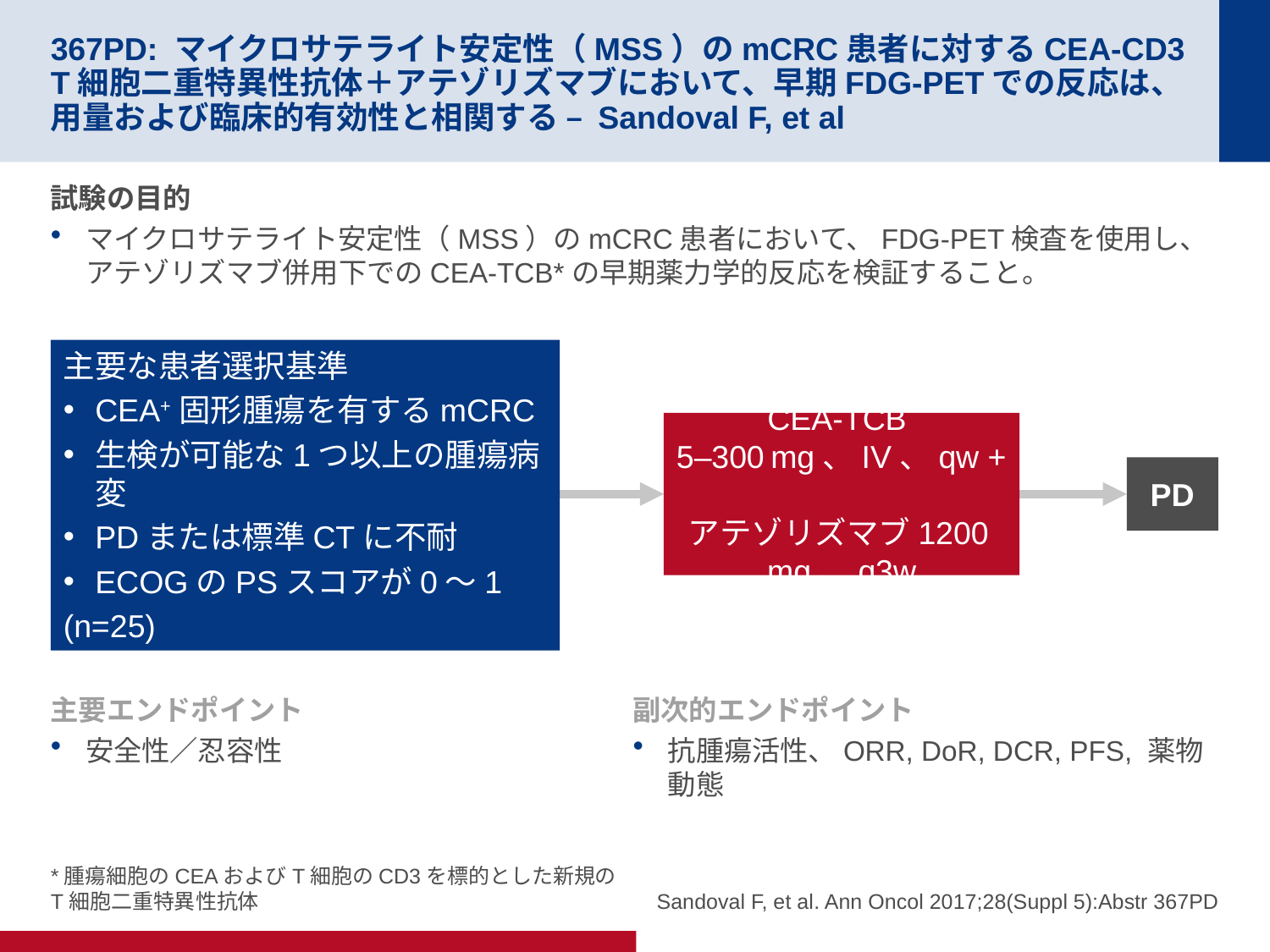

# 367PD: マイクロサテライト安定性（MSS）のmCRC患者に対するCEA-CD3 T細胞二重特異性抗体＋アテゾリズマブにおいて、早期FDG-PETでの反応は、用量および臨床的有効性と相関する – Sandoval F, et al
試験の目的
マイクロサテライト安定性（MSS）のmCRC患者において、FDG-PET検査を使用し、アテゾリズマブ併用下でのCEA-TCB*の早期薬力学的反応を検証すること。

主要な患者選択基準
CEA+固形腫瘍を有するmCRC
生検が可能な1つ以上の腫瘍病変
PDまたは標準CTに不耐
ECOGのPSスコアが0～1
(n=25)
CEA-TCB
5–300 mg、IV、qw +
アテゾリズマブ1200 mg、q3w
PD
主要エンドポイント
安全性／忍容性

副次的エンドポイント
抗腫瘍活性、ORR, DoR, DCR, PFS, 薬物動態
*腫瘍細胞のCEAおよびT細胞のCD3を標的とした新規のT細胞二重特異性抗体
Sandoval F, et al. Ann Oncol 2017;28(Suppl 5):Abstr 367PD